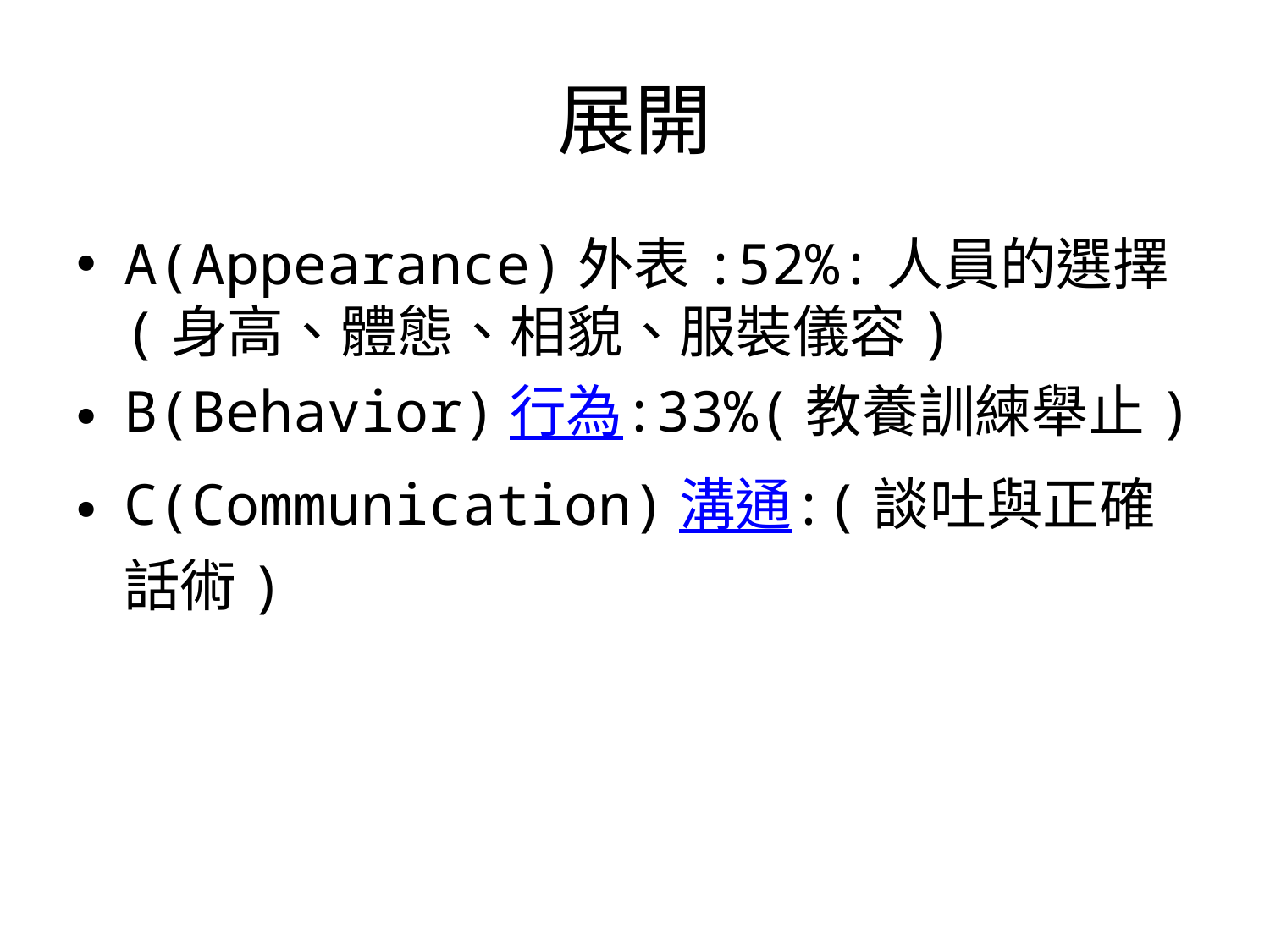

# 展開
A(Appearance)外表:52%:人員的選擇(身高、體態、相貌、服裝儀容)
B(Behavior)行為:33%(教養訓練舉止)
C(Communication)溝通:(談吐與正確話術)